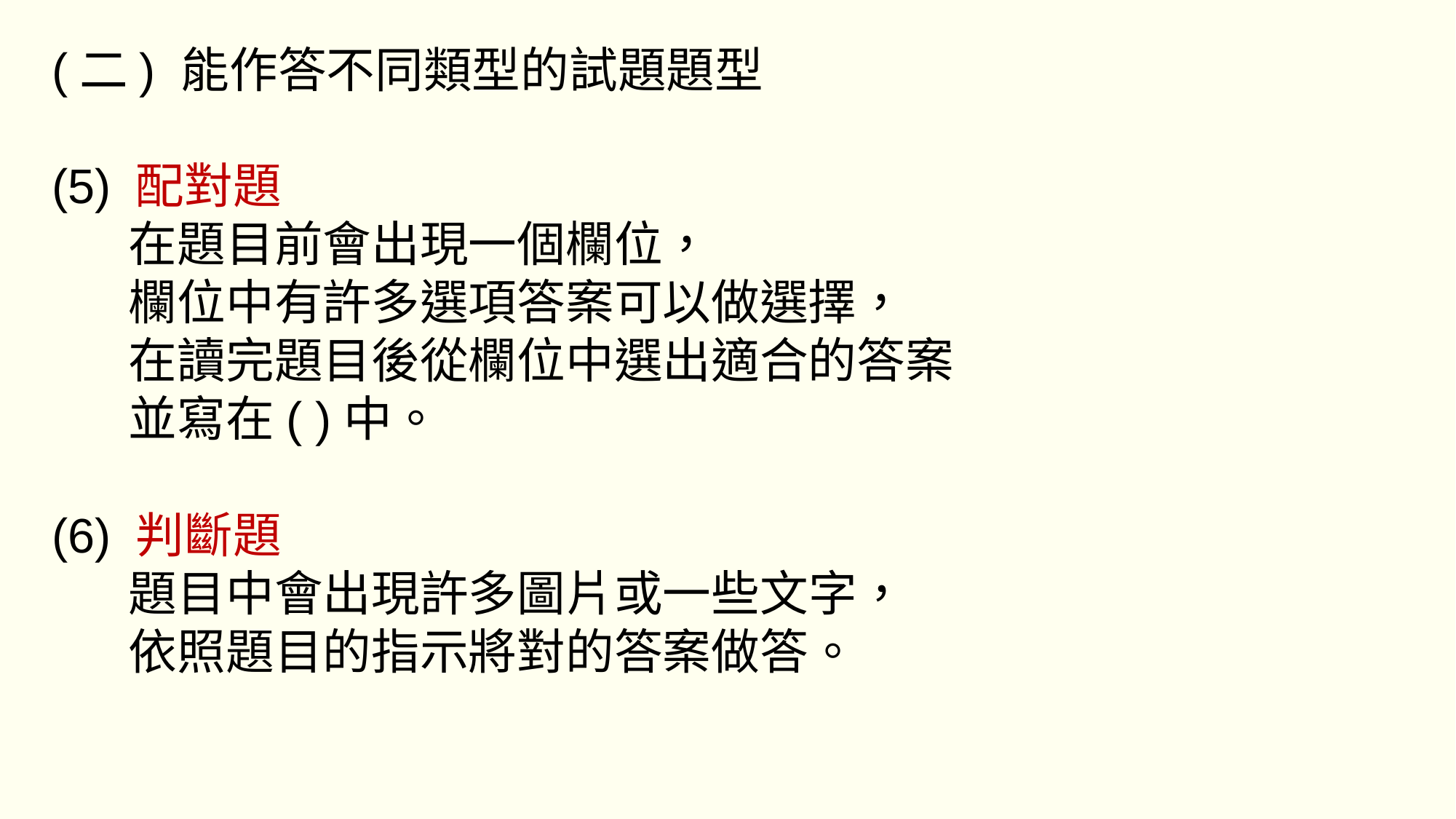

(二) 能作答不同類型的試題題型

(5) 配對題
      在題目前會出現一󠇡個󠇡欄位，
      欄位中有許多選項答案可以做選擇，
      在讀完題目後從欄位中選出適合的答案
      並寫在( )中。

(6) 判斷題
      題目中會出現許多圖片或一󠇢些文字，
      依照題目的󠇢指示將對的答案做答。